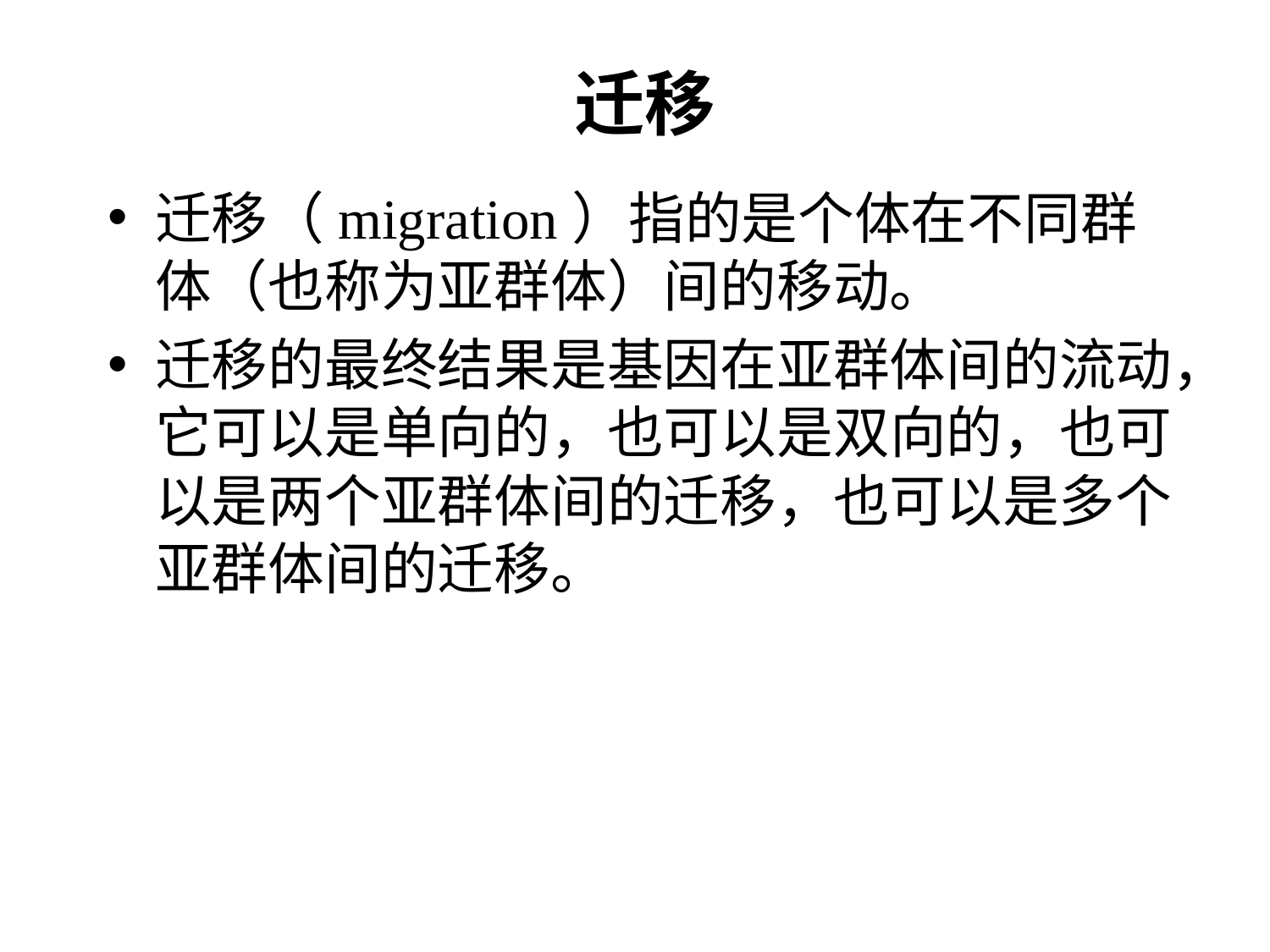

# 迁移
迁移（migration）指的是个体在不同群体（也称为亚群体）间的移动。
迁移的最终结果是基因在亚群体间的流动，它可以是单向的，也可以是双向的，也可以是两个亚群体间的迁移，也可以是多个亚群体间的迁移。